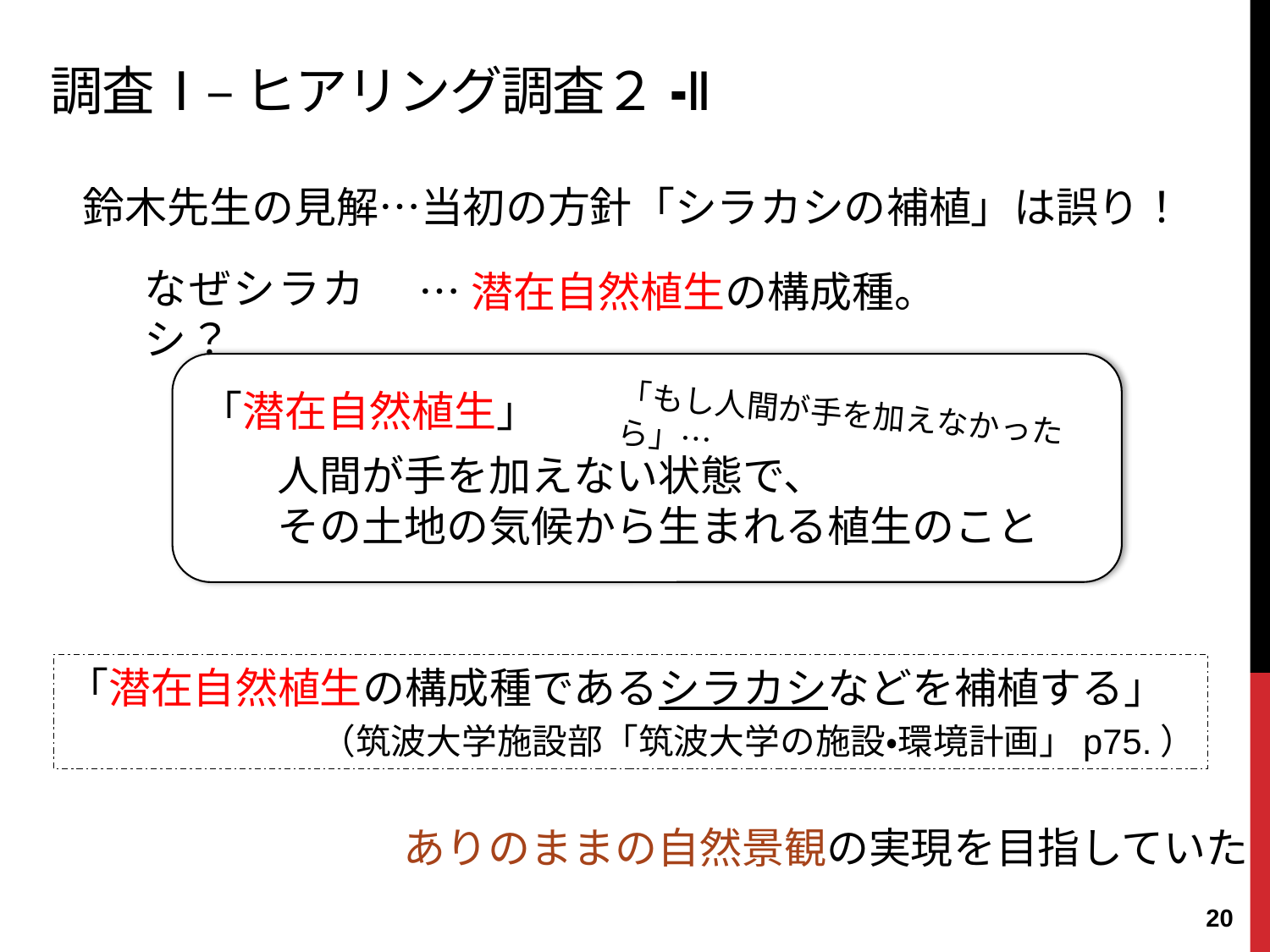

調査Ⅰ– ヒアリング調査２-Ⅱ

鈴木先生の見解…当初の方針「シラカシの補植」は誤り！
なぜシラカシ？
…潜在自然植生の構成種。

「潜在自然植生」
「もし人間が手を加えなかったら」…
人間が手を加えない状態で、
その土地の気候から生まれる植生のこと

「潜在自然植生の構成種であるシラカシなどを補植する」
	（筑波大学施設部「筑波大学の施設・環境計画」p75.）
 ありのままの自然景観の実現を目指していた
20